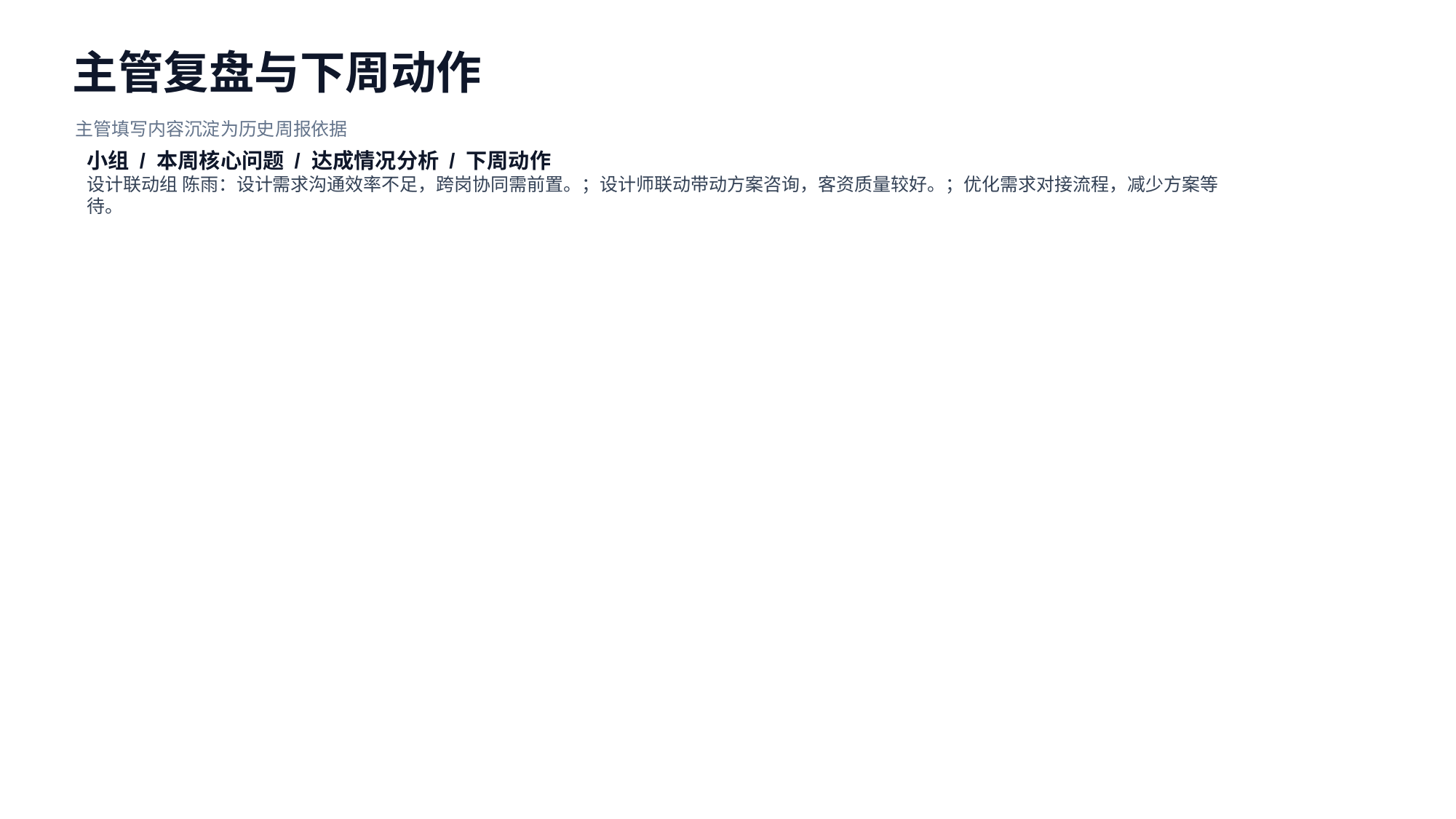

主管复盘与下周动作
主管填写内容沉淀为历史周报依据
小组 / 本周核心问题 / 达成情况分析 / 下周动作
设计联动组 陈雨：设计需求沟通效率不足，跨岗协同需前置。；设计师联动带动方案咨询，客资质量较好。；优化需求对接流程，减少方案等待。